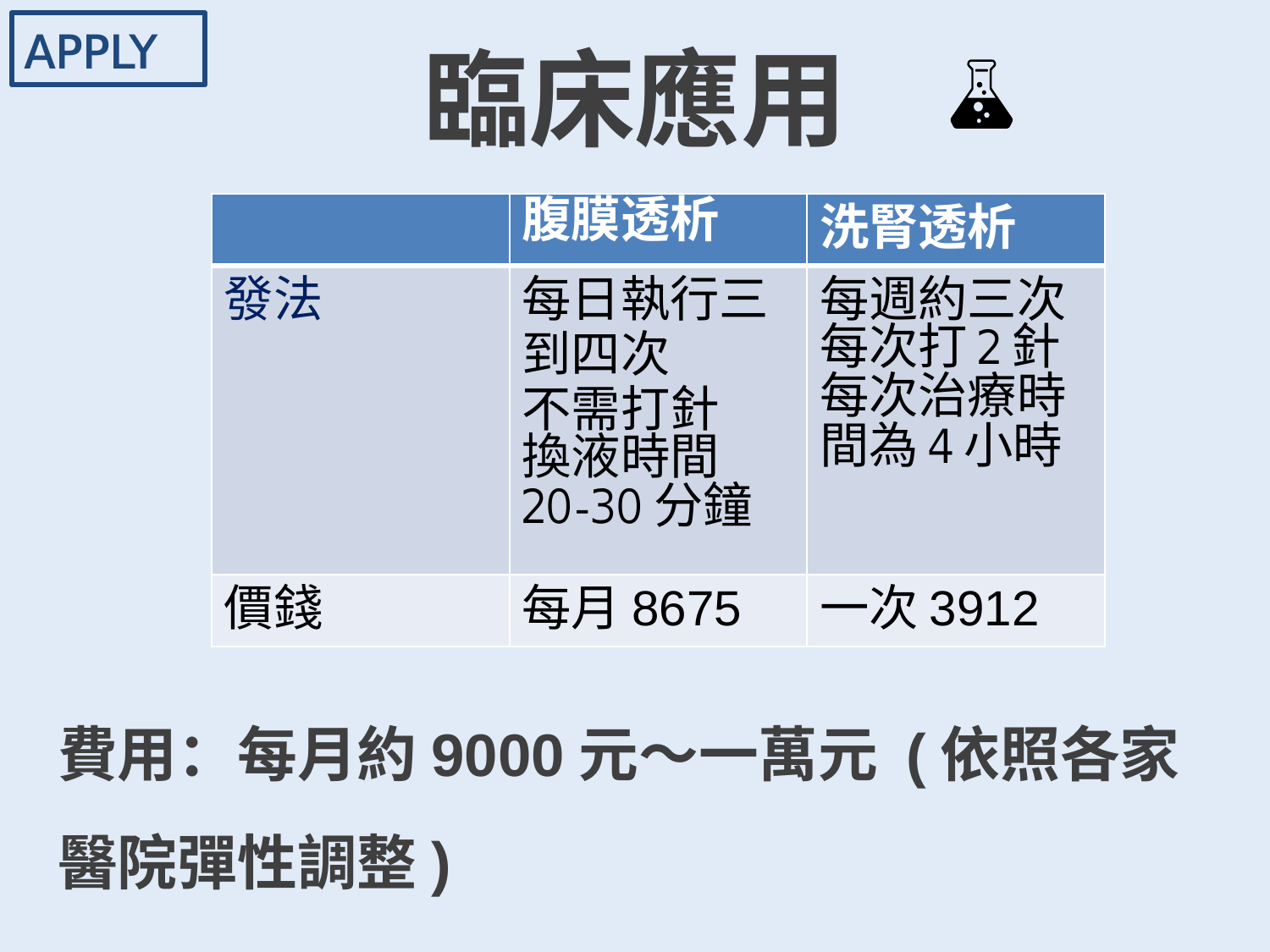

APPLY
臨床應用

|  | 腹膜透析 | 洗腎透析 |
| --- | --- | --- |
| 發法 | 每日執行三到四次 不需打針 換液時間20-30分鐘 | 每週約三次 每次打2針 每次治療時間為4小時 |
| 價錢 | 每月8675 | 一次3912 |
費用：每月約9000元～一萬元 (依照各家醫院彈性調整)